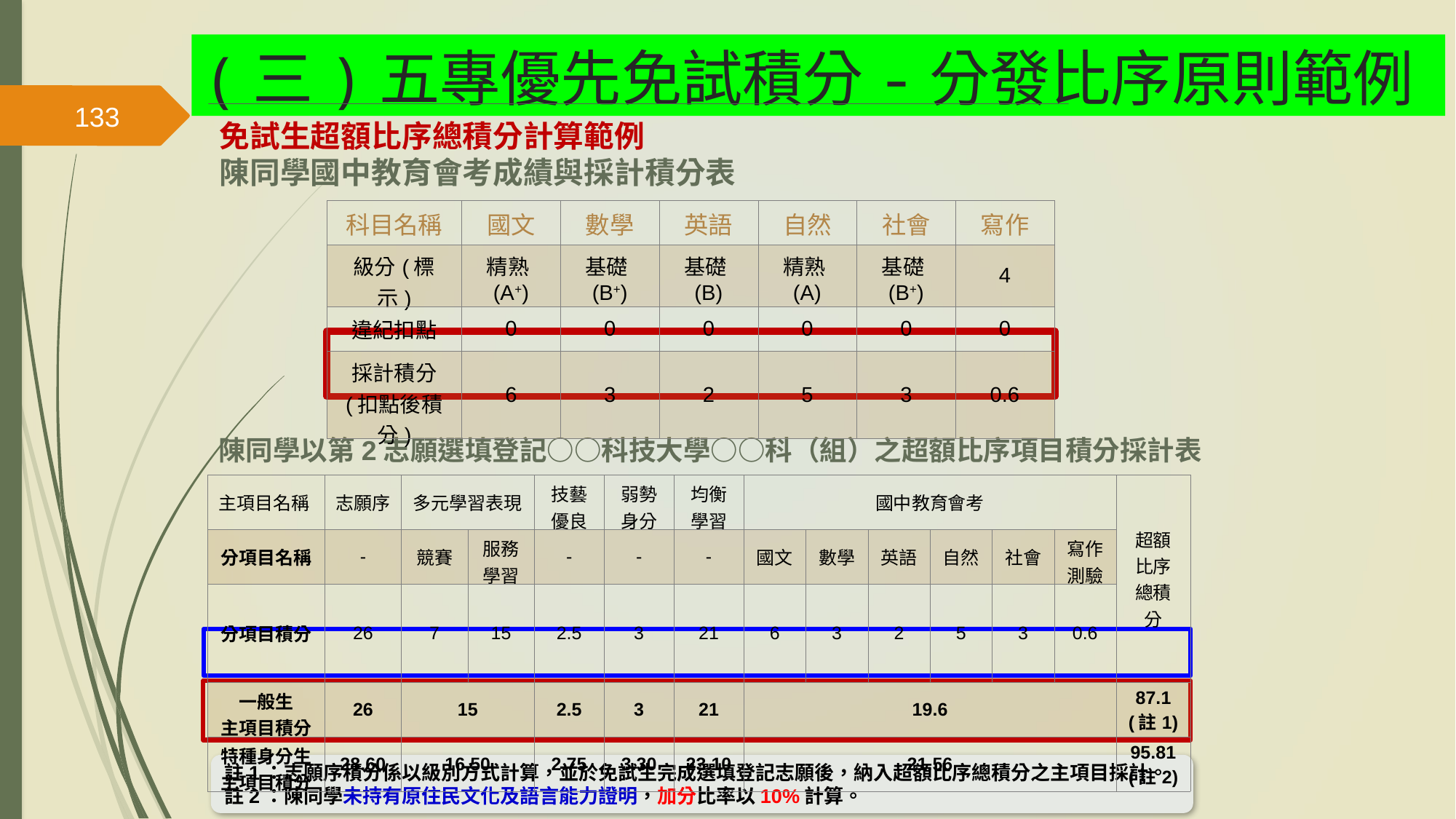

(三)五專優先免試積分-分發比序原則範例
133
免試生超額比序總積分計算範例
陳同學國中教育會考成績與採計積分表
| 科目名稱 | 國文 | 數學 | 英語 | 自然 | 社會 | 寫作 |
| --- | --- | --- | --- | --- | --- | --- |
| 級分(標示) | 精熟(A+) | 基礎(B+) | 基礎(B) | 精熟(A) | 基礎(B+) | 4 |
| 違紀扣點 | 0 | 0 | 0 | 0 | 0 | 0 |
| 採計積分 (扣點後積分) | 6 | 3 | 2 | 5 | 3 | 0.6 |

陳同學以第2志願選填登記○○科技大學○○科（組）之超額比序項目積分採計表
| 主項目名稱 | 志願序 | 多元學習表現 |  | 技藝優良 | 弱勢身分 | 均衡學習 | 國中教育會考 |  |  |  |  |  | 超額比序總積分 |
| --- | --- | --- | --- | --- | --- | --- | --- | --- | --- | --- | --- | --- | --- |
| 分項目名稱 | - | 競賽 | 服務學習 | - | - | - | 國文 | 數學 | 英語 | 自然 | 社會 | 寫作測驗 |  |
| 分項目積分 | 26 | 7 | 15 | 2.5 | 3 | 21 | 6 | 3 | 2 | 5 | 3 | 0.6 |  |
| 一般生 主項目積分 | 26 | 15 |  | 2.5 | 3 | 21 | 19.6 |  |  |  |  |  | 87.1 (註1) |
| 特種身分生主項目積分 | 28.60 | 16.50 |  | 2.75 | 3.30 | 23.10 | 21.56 |  |  |  |  |  | 95.81 (註2) |

註1：志願序積分係以級別方式計算，並於免試生完成選填登記志願後，納入超額比序總積分之主項目採計。
註2：陳同學未持有原住民文化及語言能力證明，加分比率以10%計算。